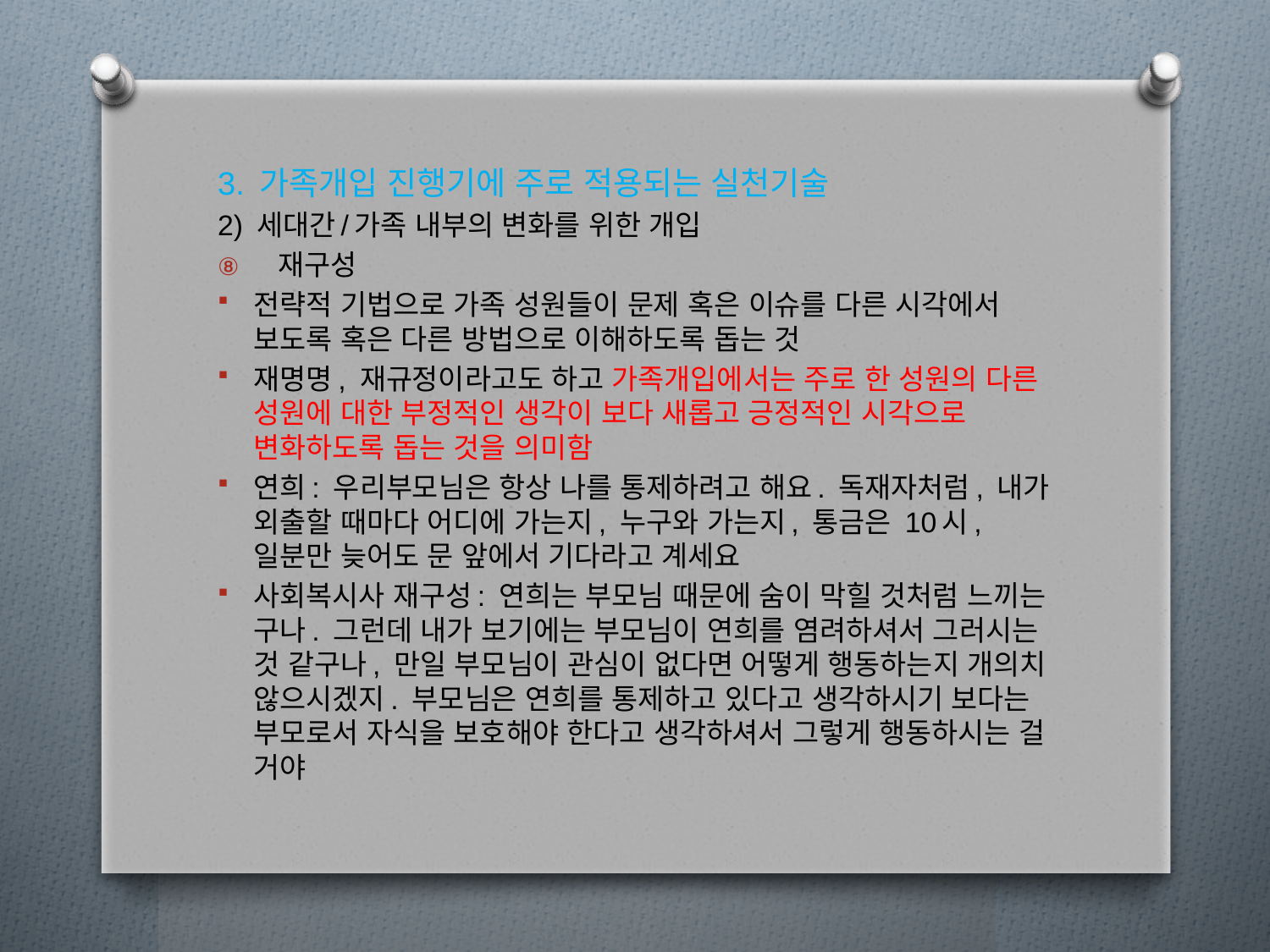

3. 가족개입 진행기에 주로 적용되는 실천기술
2) 세대간/가족 내부의 변화를 위한 개입
재구성
전략적 기법으로 가족 성원들이 문제 혹은 이슈를 다른 시각에서 보도록 혹은 다른 방법으로 이해하도록 돕는 것
재명명, 재규정이라고도 하고 가족개입에서는 주로 한 성원의 다른 성원에 대한 부정적인 생각이 보다 새롭고 긍정적인 시각으로 변화하도록 돕는 것을 의미함
연희: 우리부모님은 항상 나를 통제하려고 해요. 독재자처럼, 내가 외출할 때마다 어디에 가는지, 누구와 가는지, 통금은 10시, 일분만 늦어도 문 앞에서 기다라고 계세요
사회복시사 재구성: 연희는 부모님 때문에 숨이 막힐 것처럼 느끼는 구나. 그런데 내가 보기에는 부모님이 연희를 염려하셔서 그러시는 것 같구나, 만일 부모님이 관심이 없다면 어떻게 행동하는지 개의치 않으시겠지. 부모님은 연희를 통제하고 있다고 생각하시기 보다는 부모로서 자식을 보호해야 한다고 생각하셔서 그렇게 행동하시는 걸 거야